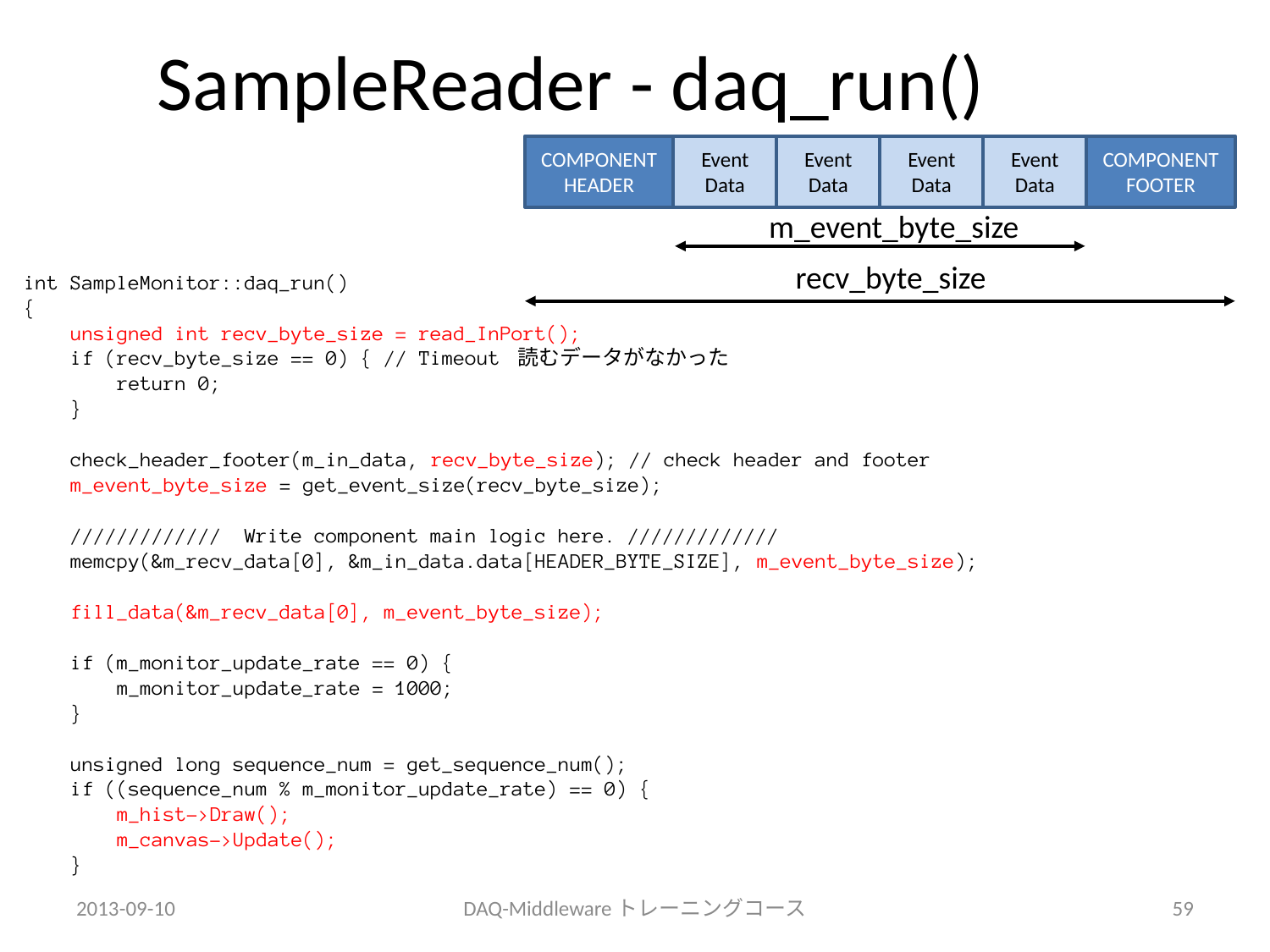

# SampleReader - daq_run()
COMPONENT
HEADER
Event Data
Event Data
Event Data
Event Data
COMPONENT
FOOTER
m_event_byte_size
recv_byte_size
int SampleMonitor::daq_run()
{
    unsigned int recv_byte_size = read_InPort();
    if (recv_byte_size == 0) { // Timeout 読むデータがなかった
        return 0;
    }

    check_header_footer(m_in_data, recv_byte_size); // check header and footer
    m_event_byte_size = get_event_size(recv_byte_size);

    /////////////  Write component main logic here. /////////////
    memcpy(&m_recv_data[0], &m_in_data.data[HEADER_BYTE_SIZE], m_event_byte_size);

    fill_data(&m_recv_data[0], m_event_byte_size);

    if (m_monitor_update_rate == 0) {
        m_monitor_update_rate = 1000;
    }

    unsigned long sequence_num = get_sequence_num();
    if ((sequence_num % m_monitor_update_rate) == 0) {
        m_hist->Draw();
        m_canvas->Update();
    }

2013-09-10
DAQ-Middlewareトレーニングコース
59